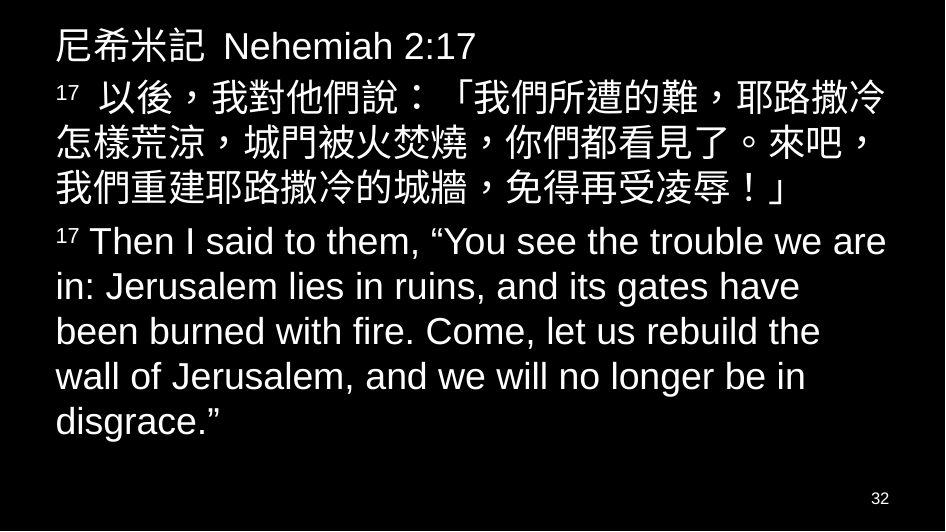

尼希米記 Nehemiah 2:17
17 以後，我對他們說：「我們所遭的難，耶路撒冷怎樣荒涼，城門被火焚燒，你們都看見了。來吧，我們重建耶路撒冷的城牆，免得再受凌辱！」
17 Then I said to them, “You see the trouble we are in: Jerusalem lies in ruins, and its gates have been burned with fire. Come, let us rebuild the wall of Jerusalem, and we will no longer be in disgrace.”

32